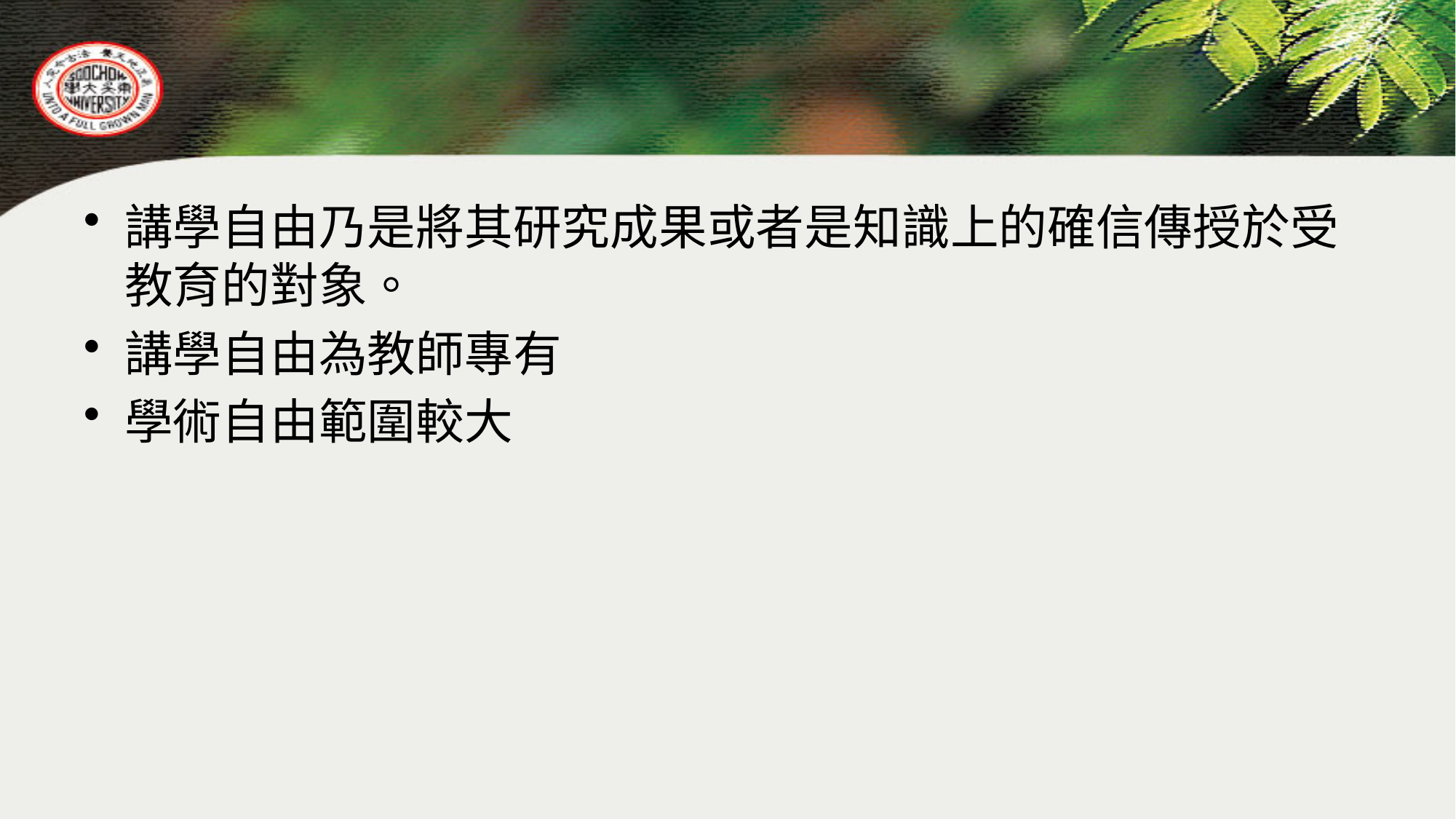

#
講學自由乃是將其研究成果或者是知識上的確信傳授於受教育的對象。
講學自由為教師專有
學術自由範圍較大